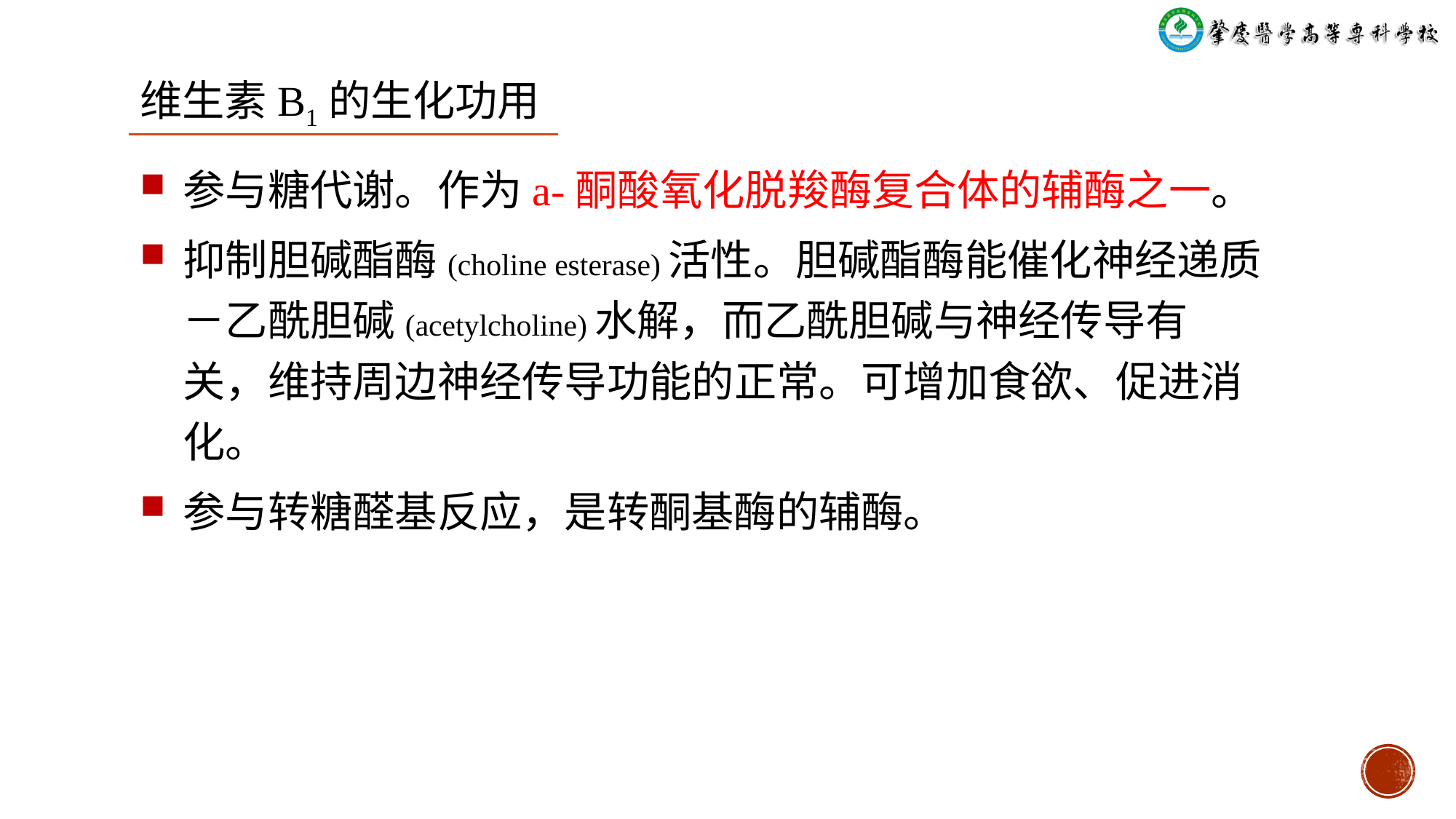

维生素B1的生化功用
参与糖代谢。作为a-酮酸氧化脱羧酶复合体的辅酶之一。
抑制胆碱酯酶(choline esterase)活性。胆碱酯酶能催化神经递质－乙酰胆碱(acetylcholine)水解，而乙酰胆碱与神经传导有关，维持周边神经传导功能的正常。可增加食欲、促进消化。
参与转糖醛基反应，是转酮基酶的辅酶。